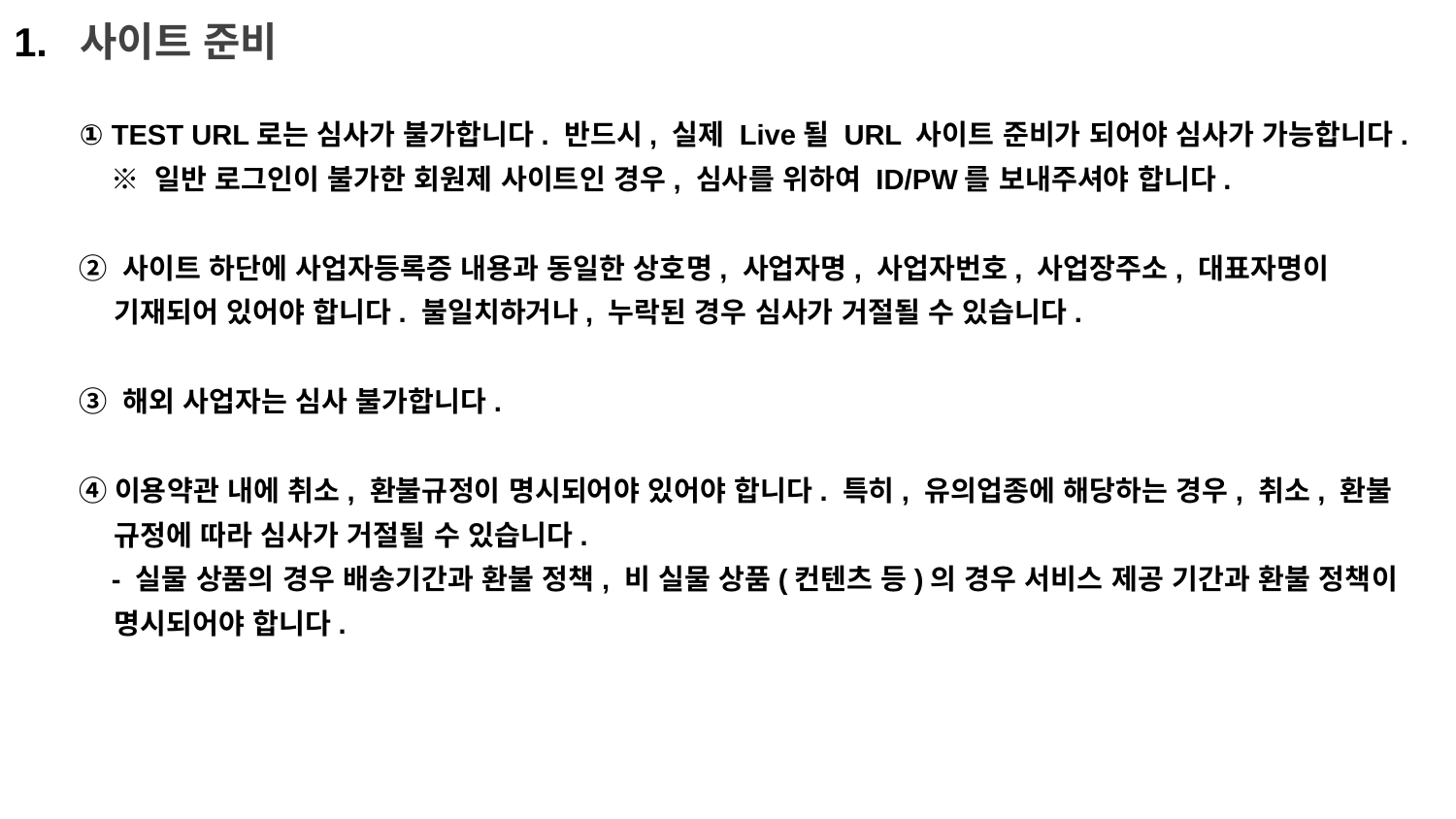

1.  사이트 준비
① TEST URL로는 심사가 불가합니다. 반드시, 실제 Live될 URL 사이트 준비가 되어야 심사가 가능합니다.
    ※ 일반 로그인이 불가한 회원제 사이트인 경우, 심사를 위하여 ID/PW를 보내주셔야 합니다.

② 사이트 하단에 사업자등록증 내용과 동일한 상호명, 사업자명, 사업자번호, 사업장주소, 대표자명이 기재되어 있어야 합니다. 불일치하거나, 누락된 경우 심사가 거절될 수 있습니다.

③ 해외 사업자는 심사 불가합니다.

④이용약관 내에 취소, 환불규정이 명시되어야 있어야 합니다. 특히, 유의업종에 해당하는 경우, 취소, 환불 규정에 따라 심사가 거절될 수 있습니다.
    - 실물 상품의 경우 배송기간과 환불 정책, 비 실물 상품(컨텐츠 등)의 경우 서비스 제공 기간과 환불 정책이 명시되어야 합니다.